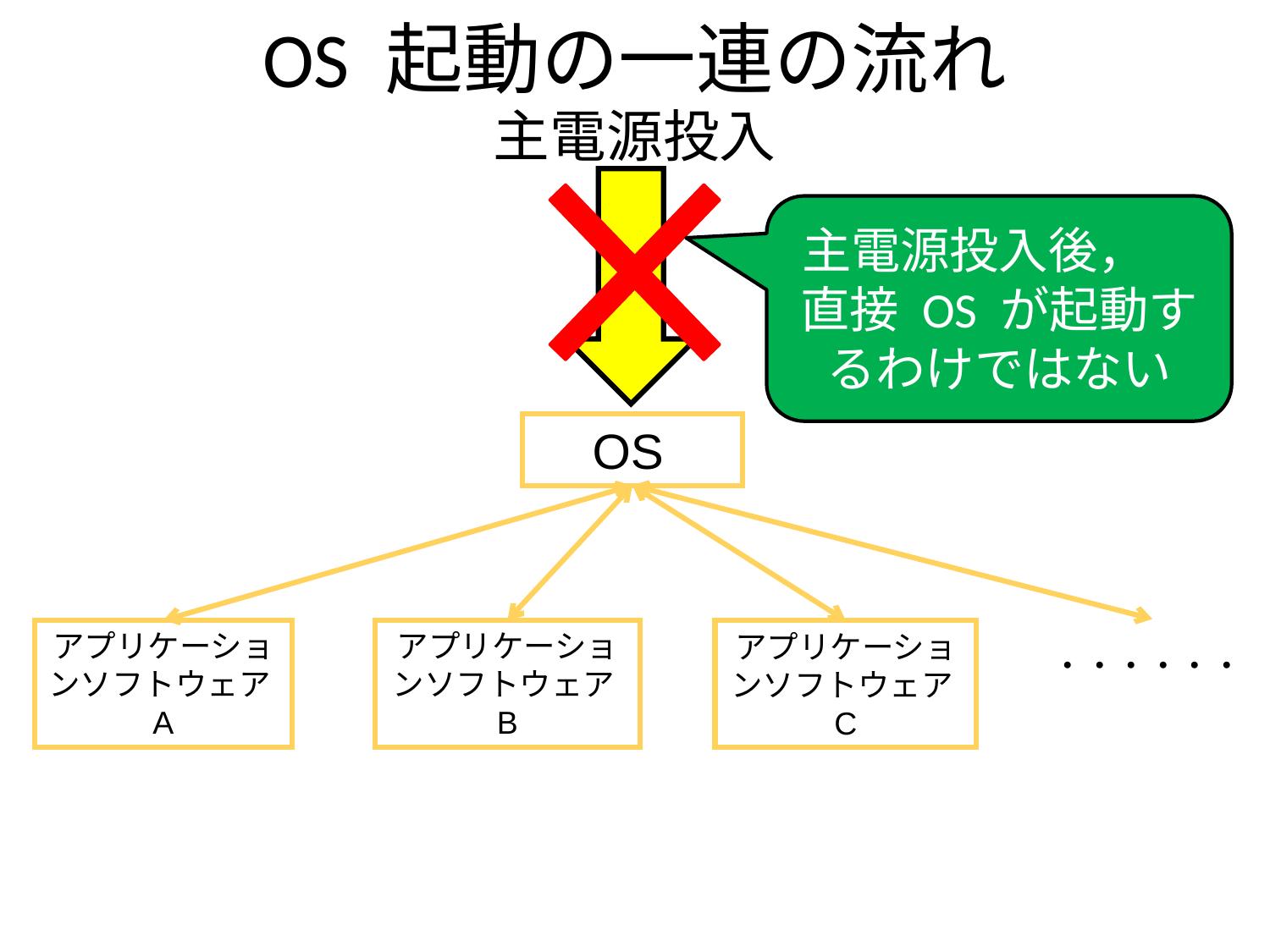

# OS 起動の一連の流れ
主電源投入

主電源投入後，　 直接 OS が起動するわけではない
OS
アプリケーションソフトウェアA
アプリケーションソフトウェアB
アプリケーションソフトウェアC
・・・・・・